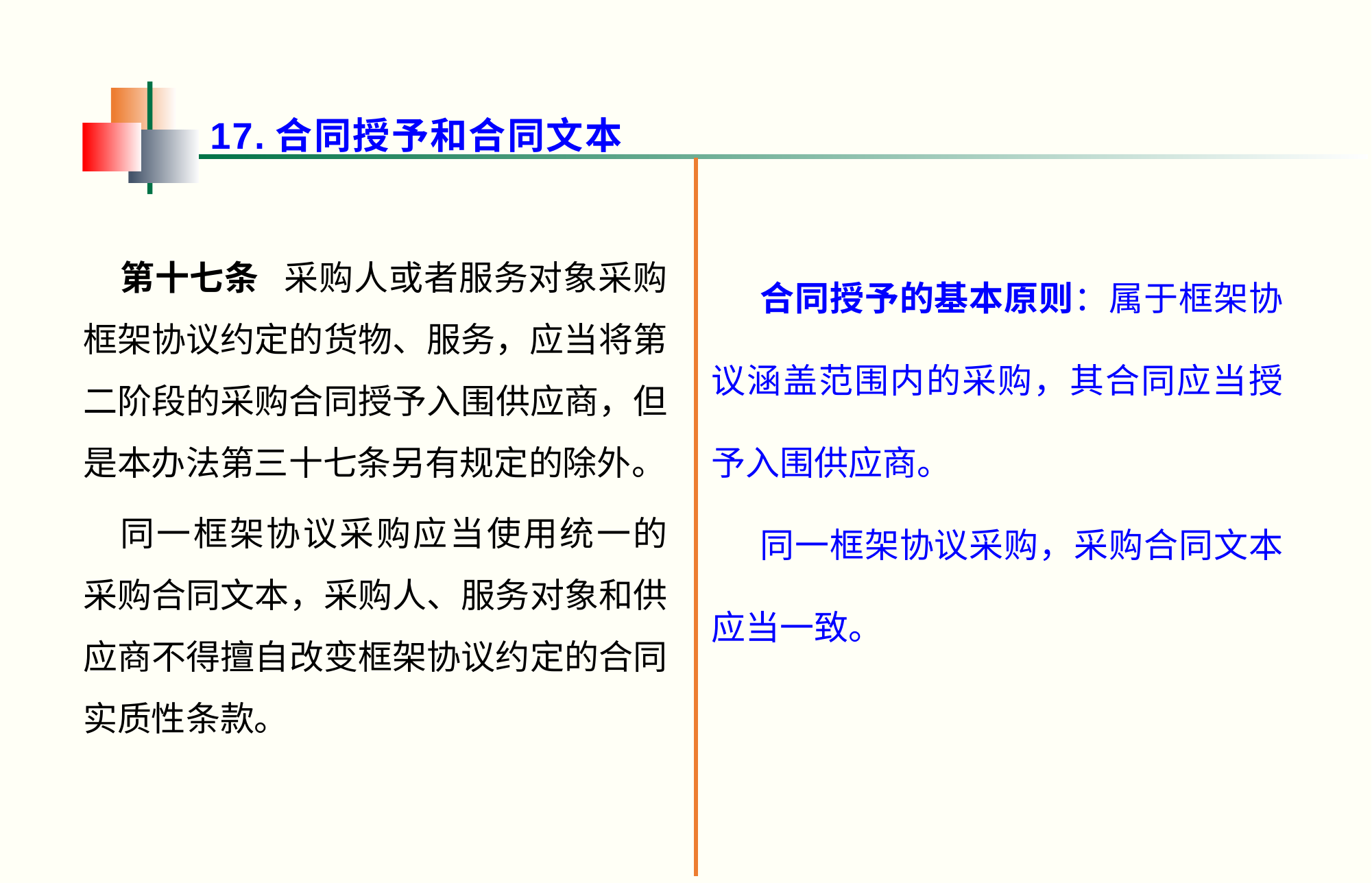

17.合同授予和合同文本
第十七条   采购人或者服务对象采购框架协议约定的货物、服务，应当将第二阶段的采购合同授予入围供应商，但是本办法第三十七条另有规定的除外。
同一框架协议采购应当使用统一的采购合同文本，采购人、服务对象和供应商不得擅自改变框架协议约定的合同实质性条款。

合同授予的基本原则：属于框架协议涵盖范围内的采购，其合同应当授予入围供应商。
同一框架协议采购，采购合同文本应当一致。